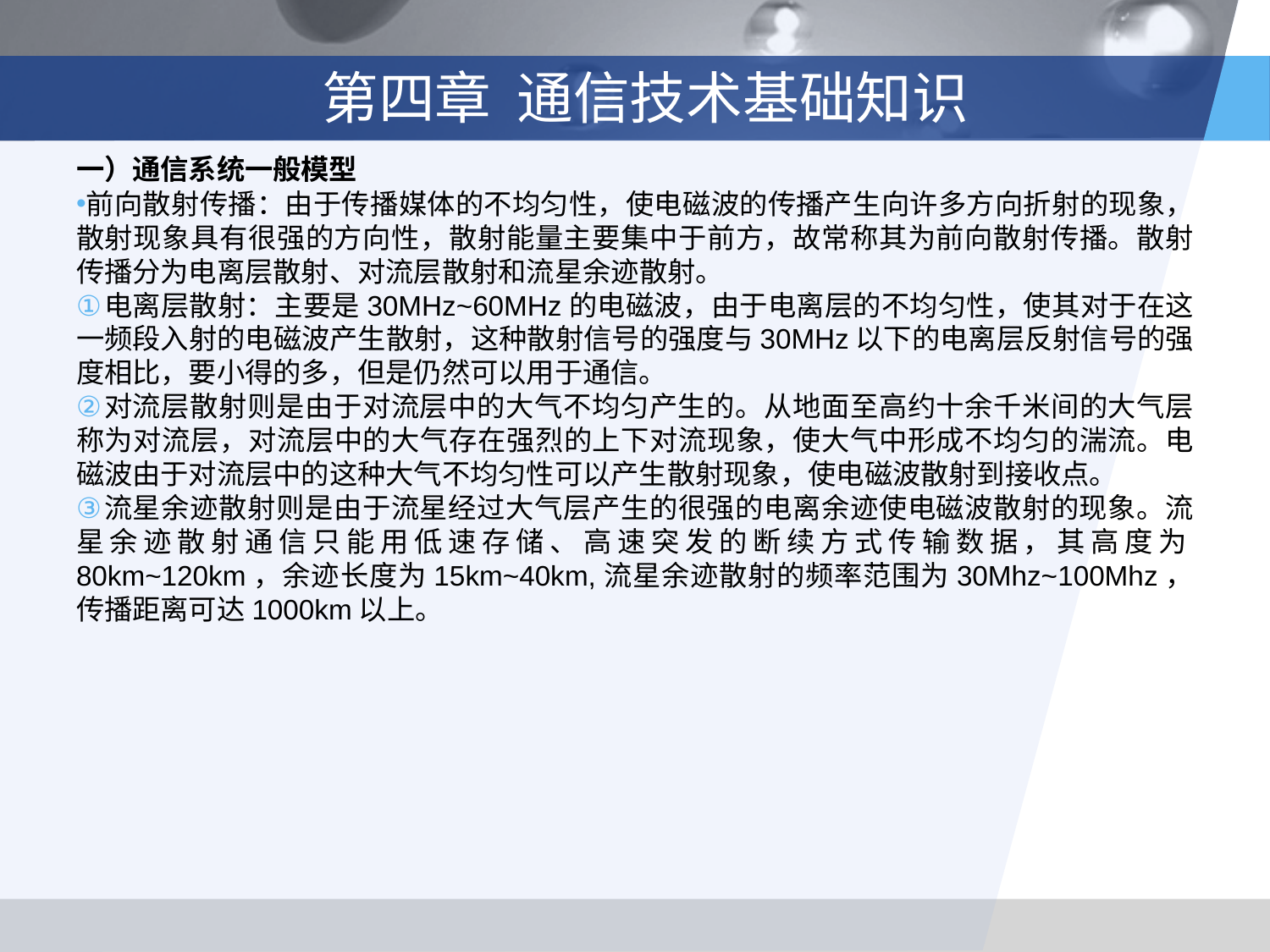

# 第四章  通信技术基础知识
一）通信系统一般模型
前向散射传播：由于传播媒体的不均匀性，使电磁波的传播产生向许多方向折射的现象，散射现象具有很强的方向性，散射能量主要集中于前方，故常称其为前向散射传播。散射传播分为电离层散射、对流层散射和流星余迹散射。
电离层散射：主要是30MHz~60MHz的电磁波，由于电离层的不均匀性，使其对于在这一频段入射的电磁波产生散射，这种散射信号的强度与30MHz以下的电离层反射信号的强度相比，要小得的多，但是仍然可以用于通信。
对流层散射则是由于对流层中的大气不均匀产生的。从地面至高约十余千米间的大气层称为对流层，对流层中的大气存在强烈的上下对流现象，使大气中形成不均匀的湍流。电磁波由于对流层中的这种大气不均匀性可以产生散射现象，使电磁波散射到接收点。
流星余迹散射则是由于流星经过大气层产生的很强的电离余迹使电磁波散射的现象。流星余迹散射通信只能用低速存储、高速突发的断续方式传输数据，其高度为80km~120km，余迹长度为15km~40km,流星余迹散射的频率范围为30Mhz~100Mhz，传播距离可达1000km以上。